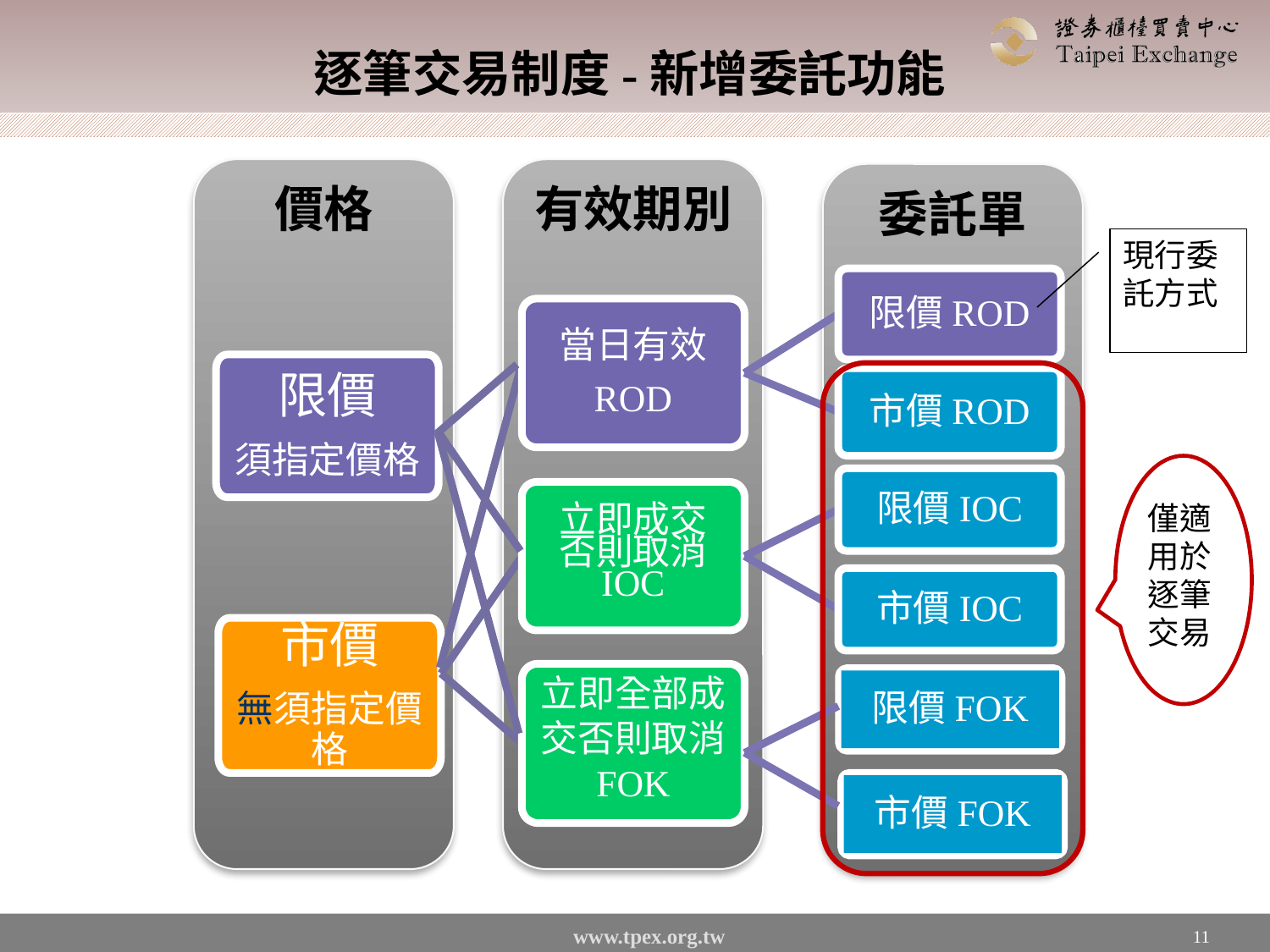

# 逐筆交易制度-新增委託功能
價格
有效期別
委託單
現行委託方式
限價ROD
當日有效
ROD

限價
須指定價格

市價ROD

僅適用於逐筆交易
限價IOC
立即成交
否則取消
IOC

市價IOC

市價
無須指定價格
立即全部成
交否則取消
FOK

限價FOK

市價FOK

11